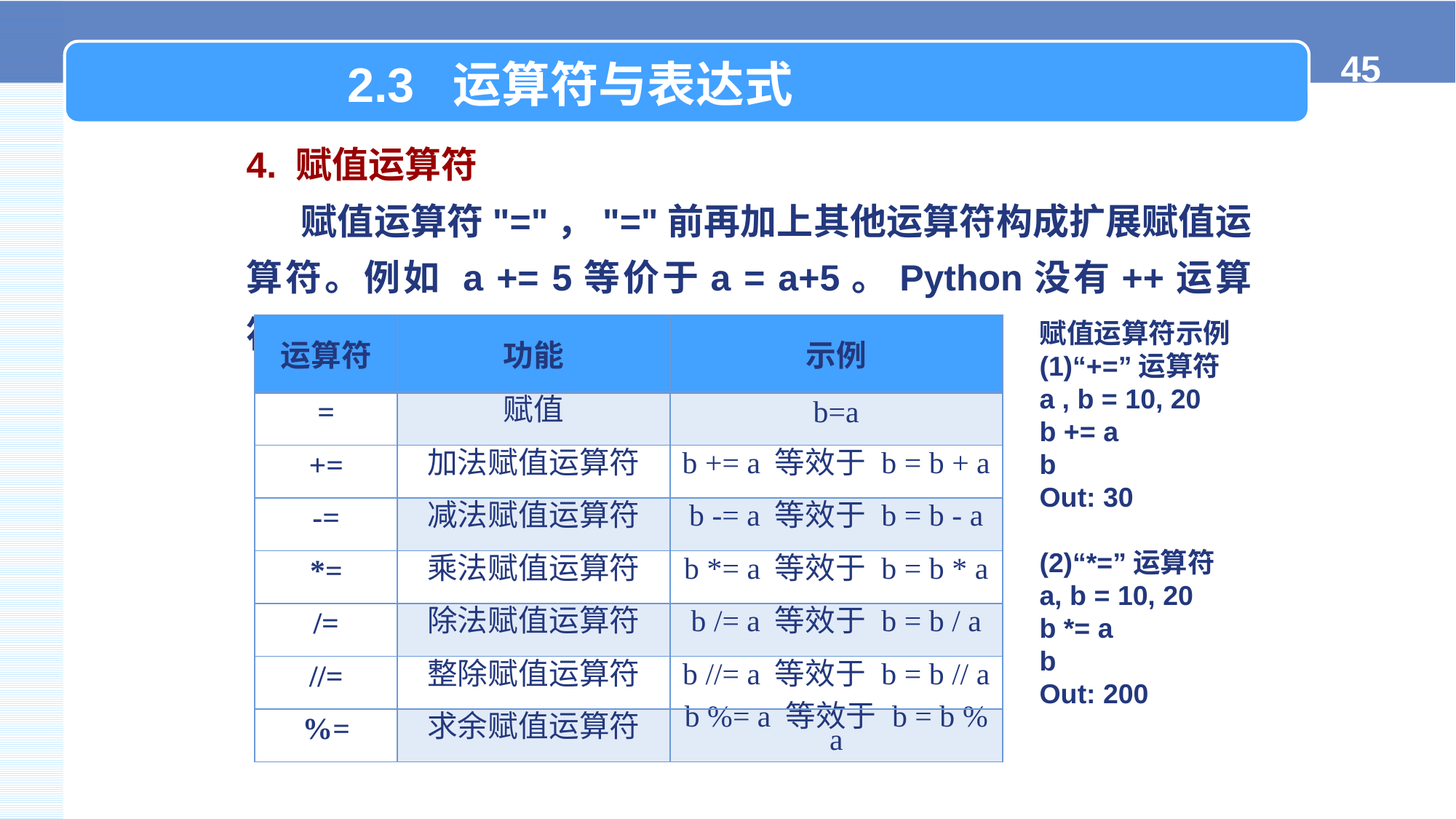

2.3  运算符与表达式
4. 赋值运算符
赋值运算符"="，"="前再加上其他运算符构成扩展赋值运算符。例如 a += 5等价于a = a+5。Python没有++运算符。
赋值运算符示例
(1)“+=”运算符
a , b = 10, 20
b += a
b
Out: 30

(2)“*=”运算符
a, b = 10, 20
b *= a
b
Out: 200

| 运算符 | 功能 | 示例 |
| --- | --- | --- |
| = | 赋值 | b=a |
| += | 加法赋值运算符 | b += a 等效于 b = b + a |
| -= | 减法赋值运算符 | b -= a 等效于 b = b - a |
| \*= | 乘法赋值运算符 | b \*= a 等效于 b = b \* a |
| /= | 除法赋值运算符 | b /= a 等效于 b = b / a |
| //= | 整除赋值运算符 | b //= a 等效于 b = b // a |
| %= | 求余赋值运算符 | b %= a 等效于 b = b % a |